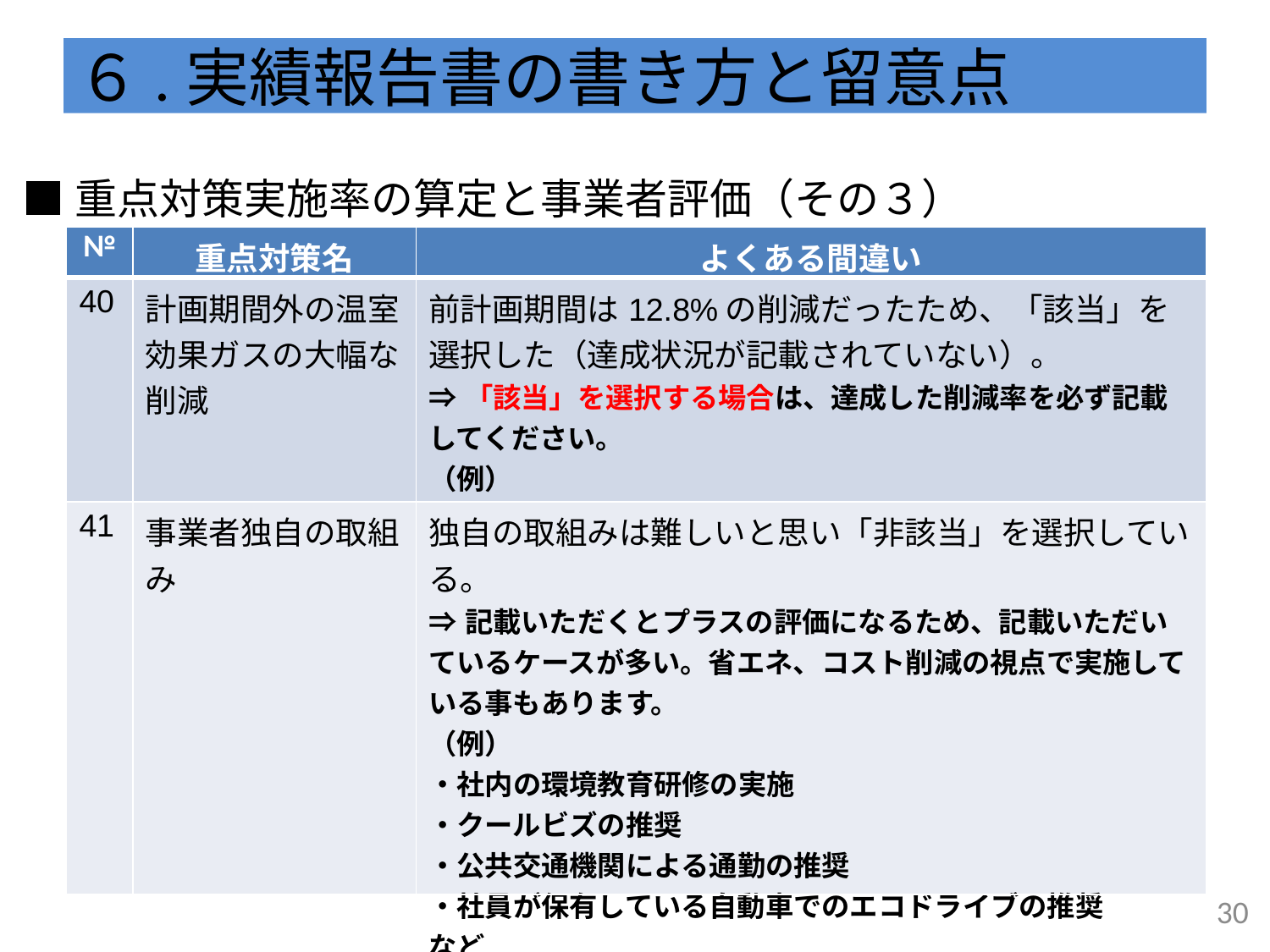

# ６.実績報告書の書き方と留意点
■重点対策実施率の算定と事業者評価（その３）
| № | 重点対策名 | よくある間違い |
| --- | --- | --- |
| 40 | 計画期間外の温室効果ガスの大幅な削減 | 前計画期間は12.8%の削減だったため、「該当」を選択した（達成状況が記載されていない）。 ⇒「該当」を選択する場合は、達成した削減率を必ず記載してください。 （例） 「△△年度比で○○年実績■■％削減（原単位ベース）」 |
| 41 | 事業者独自の取組み | 独自の取組みは難しいと思い「非該当」を選択している。 ⇒記載いただくとプラスの評価になるため、記載いただいているケースが多い。省エネ、コスト削減の視点で実施している事もあります。 （例） ・社内の環境教育研修の実施 ・クールビズの推奨 ・公共交通機関による通勤の推奨 ・社員が保有している自動車でのエコドライブの推奨 など |
30